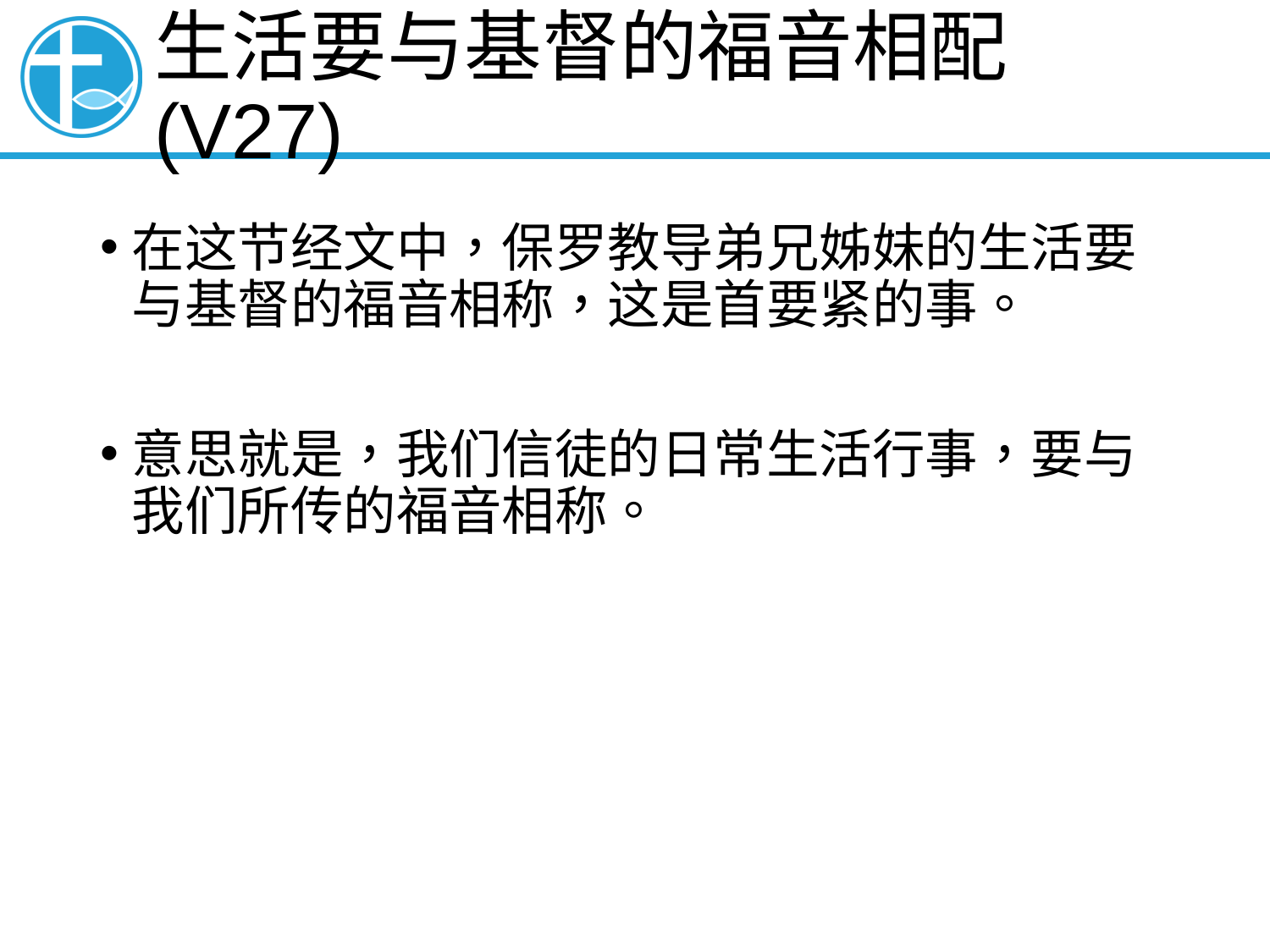

# 生活要与基督的福音相配 (V27)
在这节经文中，保罗教导弟兄姊妹的生活要与基督的福音相称，这是首要紧的事。

意思就是，我们信徒的日常生活行事，要与我们所传的福音相称。